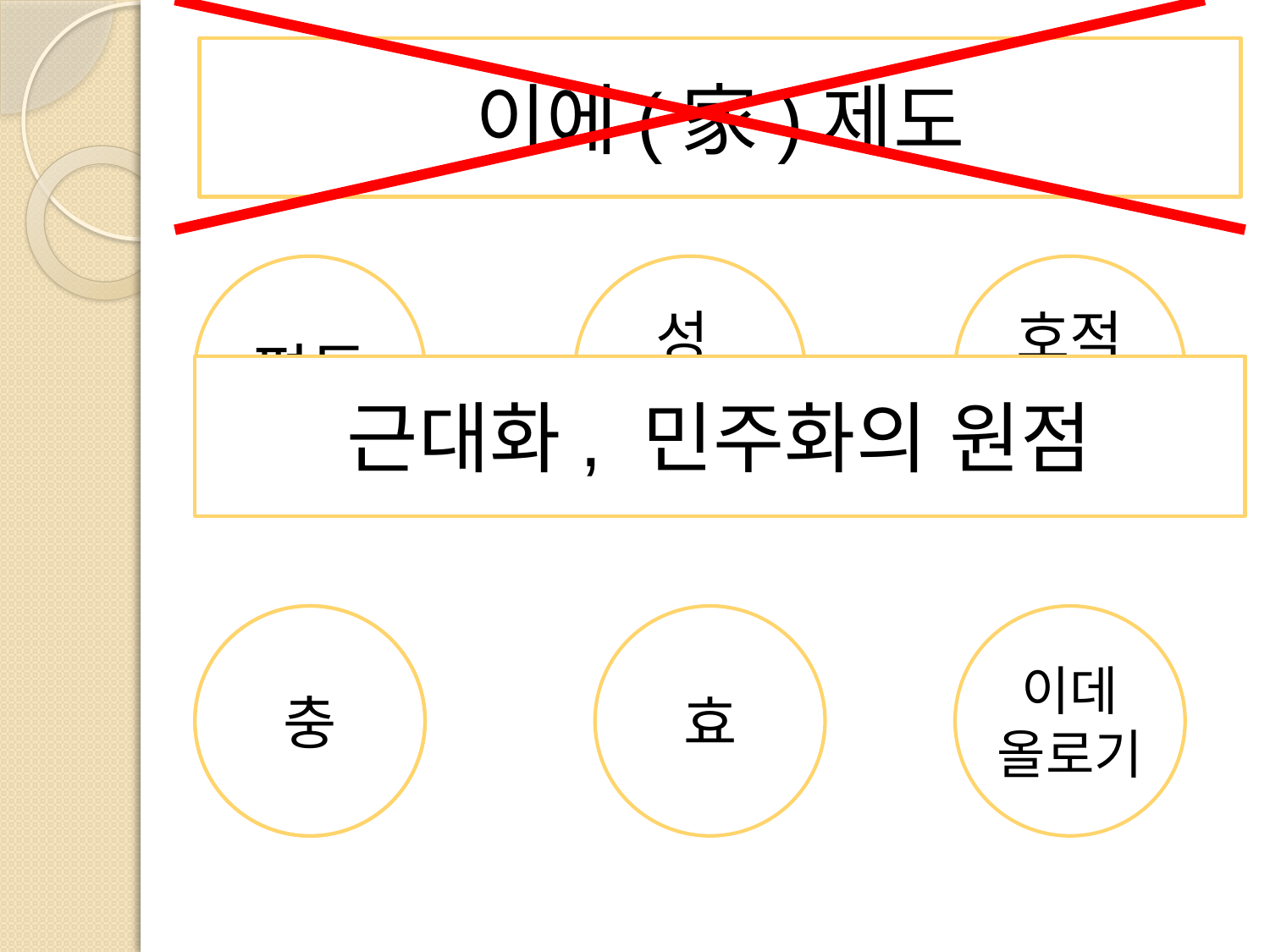

# 이에(家)제도
평등
성(姓)
호적제도
근대화, 민주화의 원점
가족 국가관
충
효
이데 올로기